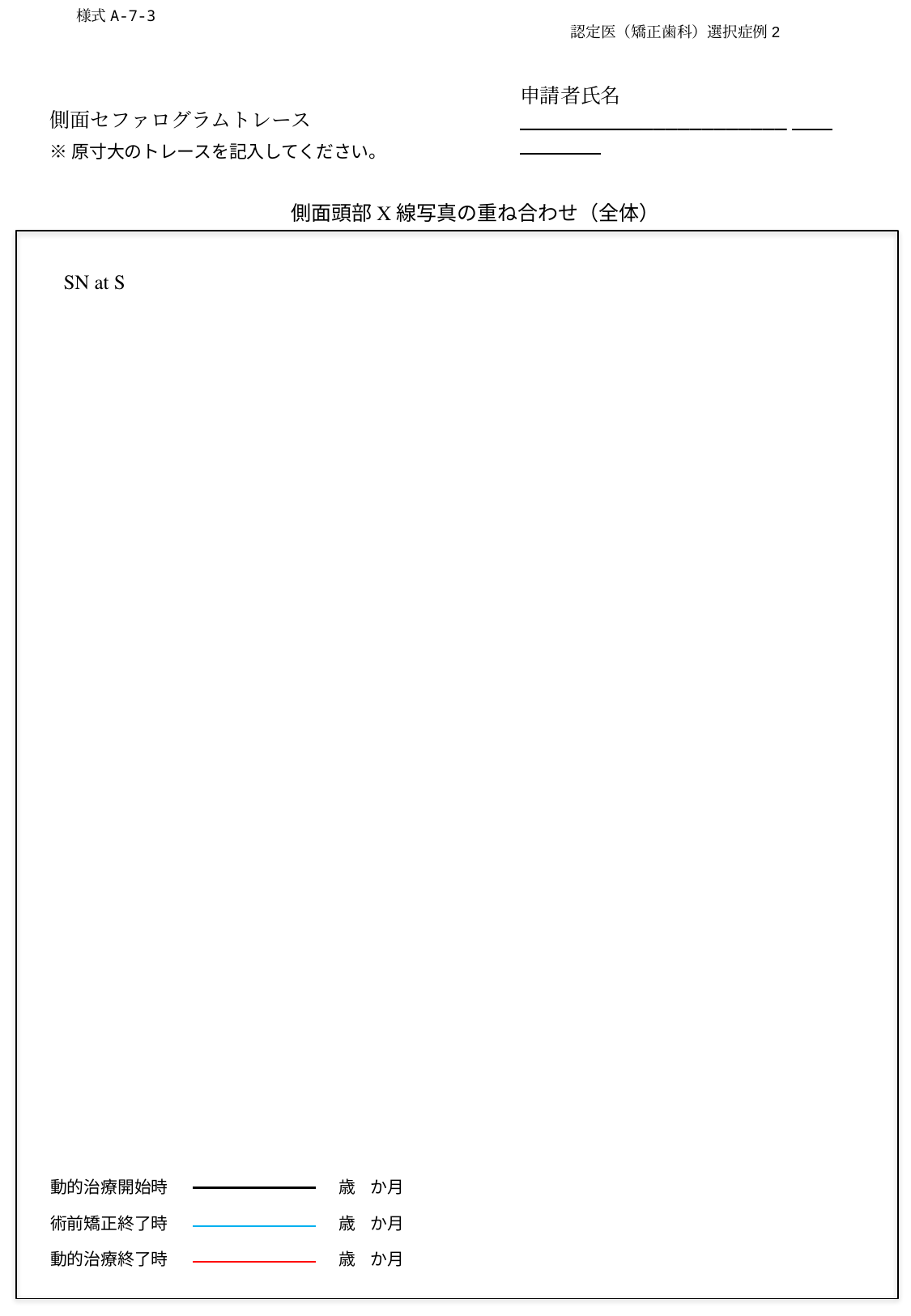

様式A-7-3
　認定医（矯正歯科）選択症例2
申請者氏名______________________
側面セファログラムトレース
※原寸大のトレースを記入してください。
側面頭部X線写真の重ね合わせ（全体）

SN at S
動的治療開始時

術前矯正終了時

動的治療終了時
         歳    か月

         歳    か月

         歳    か月